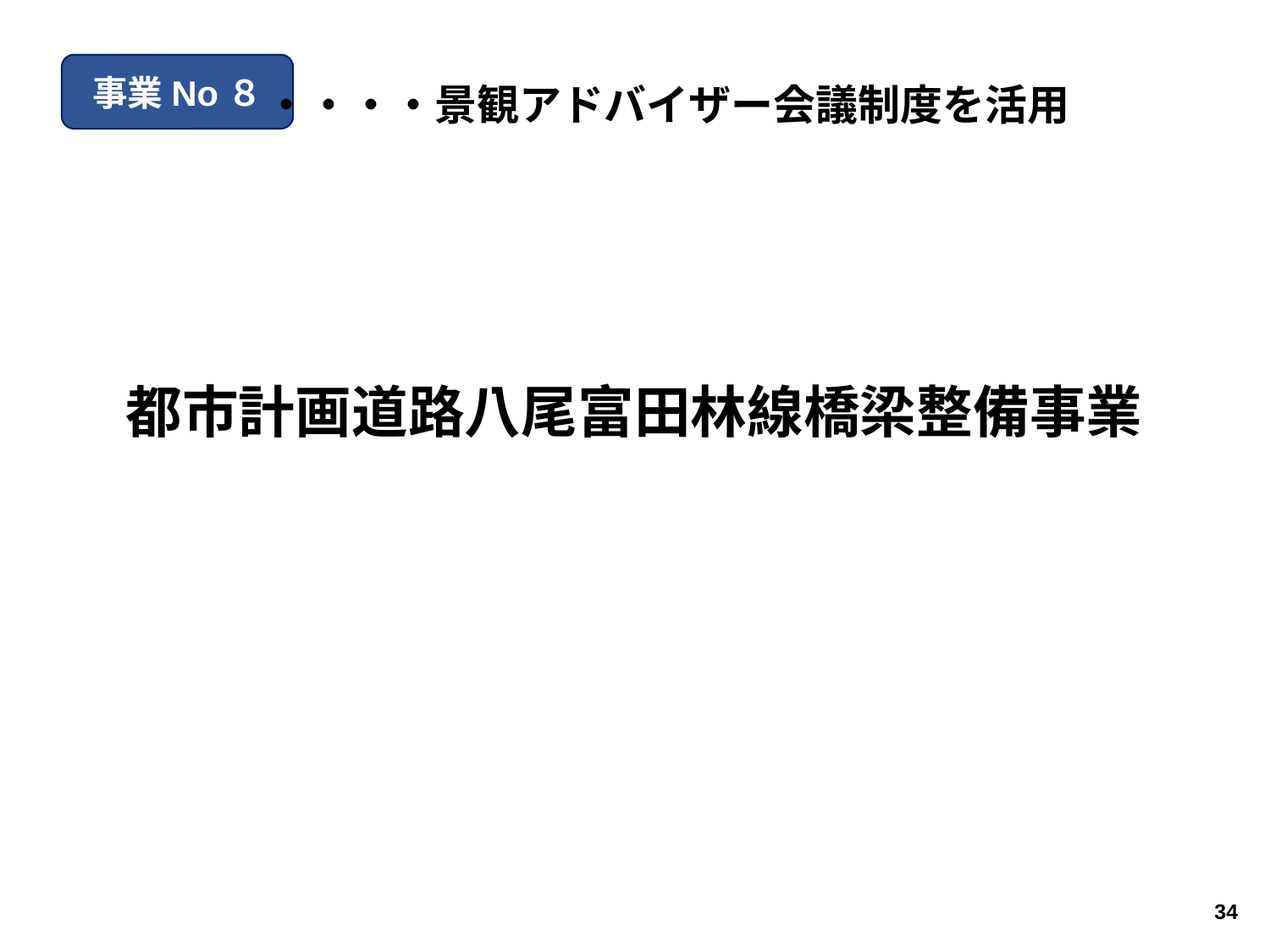

・・・・景観アドバイザー会議制度を活用
事業No８
都市計画道路八尾富田林線橋梁整備事業
34